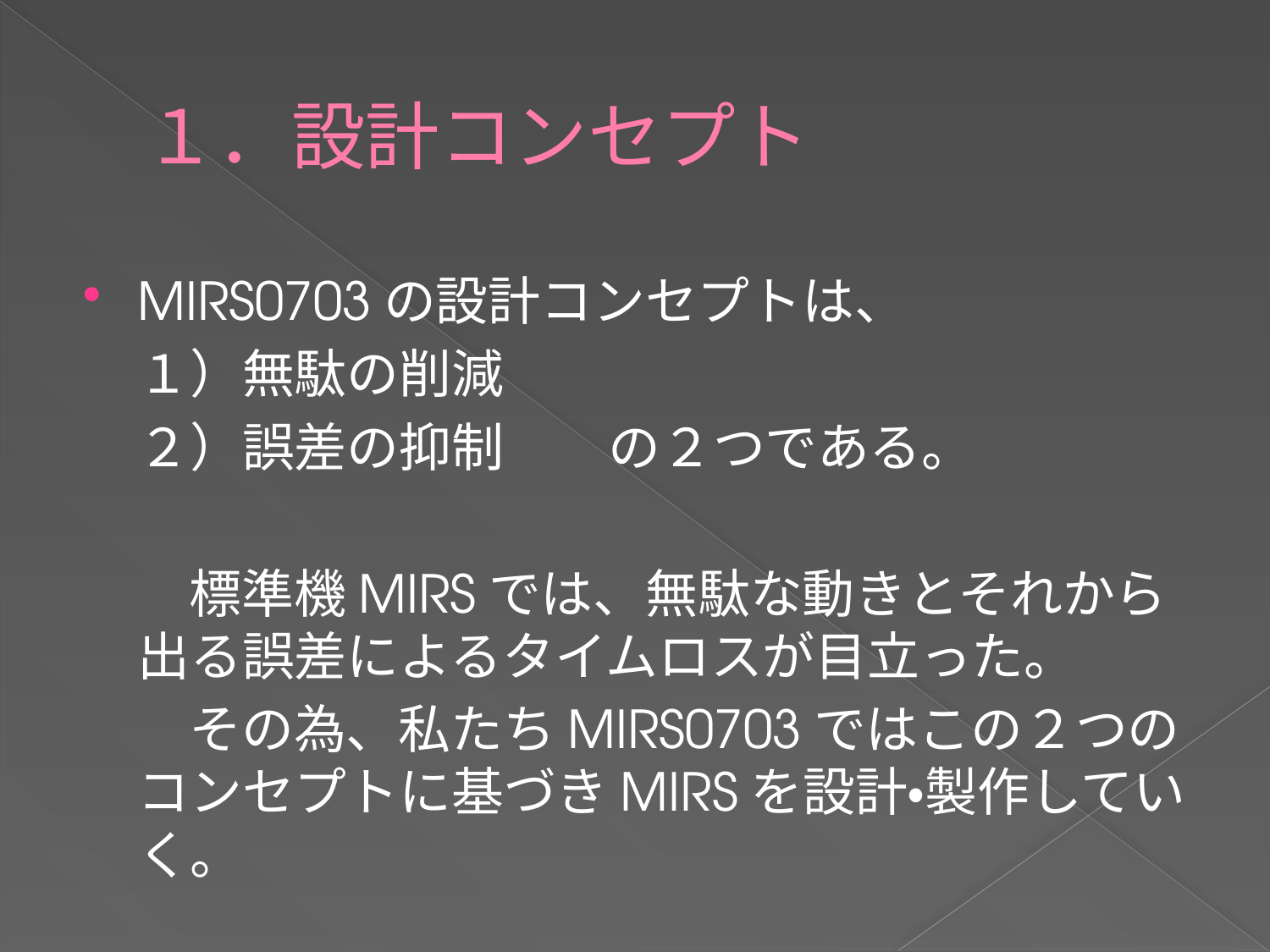

# １．設計コンセプト
MIRS0703の設計コンセプトは、
		１）無駄の削減
		２）誤差の抑制　　の２つである。

　　標準機MIRSでは、無駄な動きとそれから出る誤差によるタイムロスが目立った。
　　その為、私たちMIRS0703ではこの２つのコンセプトに基づきMIRSを設計・製作していく。